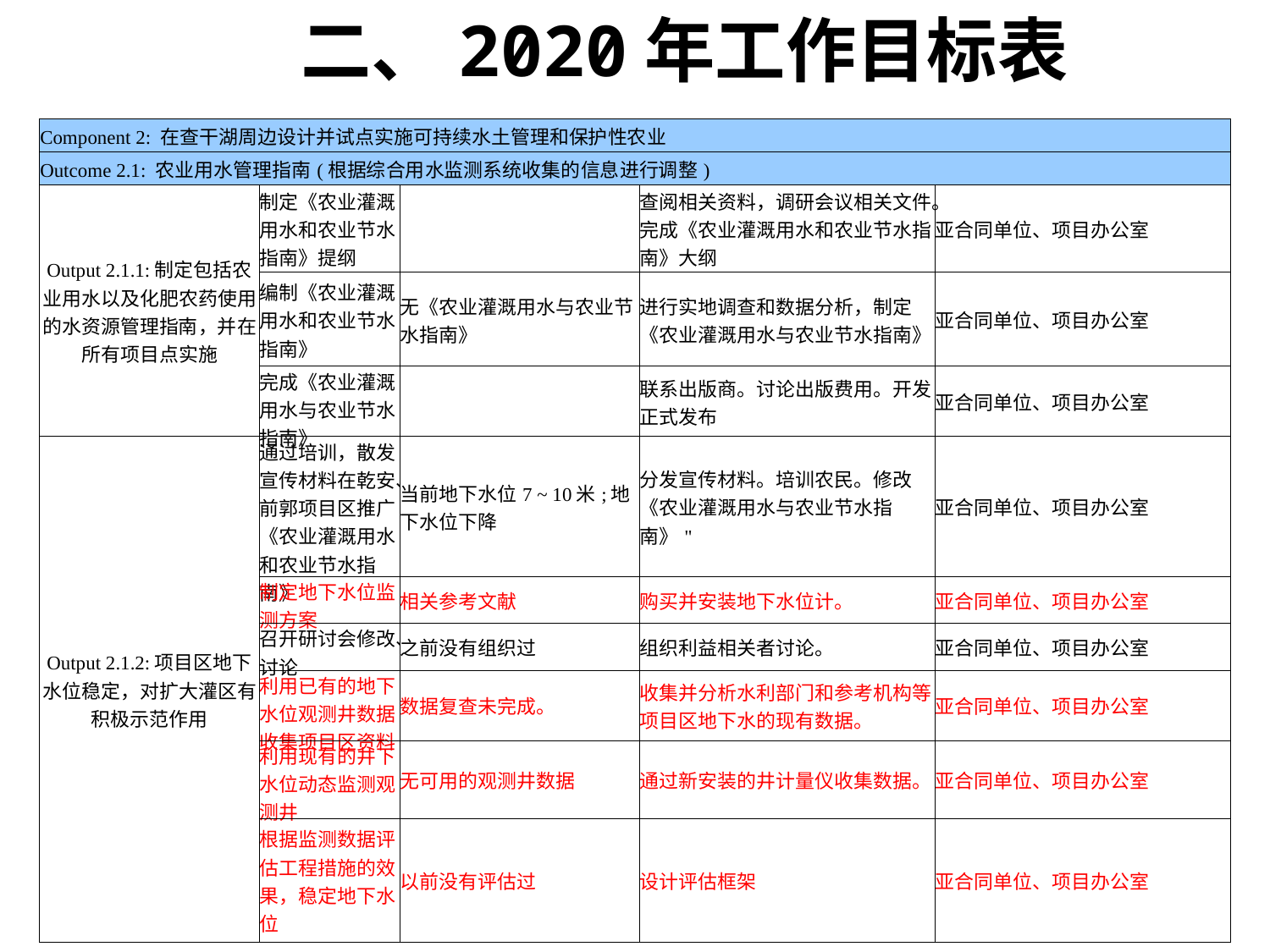

二、2020年工作目标表
| Component 2: 在查干湖周边设计并试点实施可持续水土管理和保护性农业 |  |  |  |  |
| --- | --- | --- | --- | --- |
| Outcome 2.1: 农业用水管理指南(根据综合用水监测系统收集的信息进行调整) |  |  |  |  |
| Output 2.1.1:制定包括农业用水以及化肥农药使用的水资源管理指南，并在所有项目点实施 | 制定《农业灌溉用水和农业节水指南》提纲 |  | 查阅相关资料，调研会议相关文件。完成《农业灌溉用水和农业节水指南》大纲 | 亚合同单位、项目办公室 |
|  | 编制《农业灌溉用水和农业节水指南》 | 无《农业灌溉用水与农业节水指南》 | 进行实地调查和数据分析，制定《农业灌溉用水与农业节水指南》 | 亚合同单位、项目办公室 |
|  | 完成《农业灌溉用水与农业节水指南》 |  | 联系出版商。讨论出版费用。开发正式发布 | 亚合同单位、项目办公室 |
| Output 2.1.2:项目区地下水位稳定，对扩大灌区有积极示范作用 | 通过培训，散发宣传材料在乾安、前郭项目区推广《农业灌溉用水和农业节水指南》 | 当前地下水位7 ~ 10米;地下水位下降 | 分发宣传材料。培训农民。修改《农业灌溉用水与农业节水指南》" | 亚合同单位、项目办公室 |
|  | 制定地下水位监测方案 | 相关参考文献 | 购买并安装地下水位计。 | 亚合同单位、项目办公室 |
|  | 召开研讨会修改、讨论 | 之前没有组织过 | 组织利益相关者讨论。 | 亚合同单位、项目办公室 |
|  | 利用已有的地下水位观测井数据收集项目区资料 | 数据复查未完成。 | 收集并分析水利部门和参考机构等项目区地下水的现有数据。 | 亚合同单位、项目办公室 |
|  | 利用现有的井下水位动态监测观测井 | 无可用的观测井数据 | 通过新安装的井计量仪收集数据。 | 亚合同单位、项目办公室 |
|  | 根据监测数据评估工程措施的效果，稳定地下水位 | 以前没有评估过 | 设计评估框架 | 亚合同单位、项目办公室 |